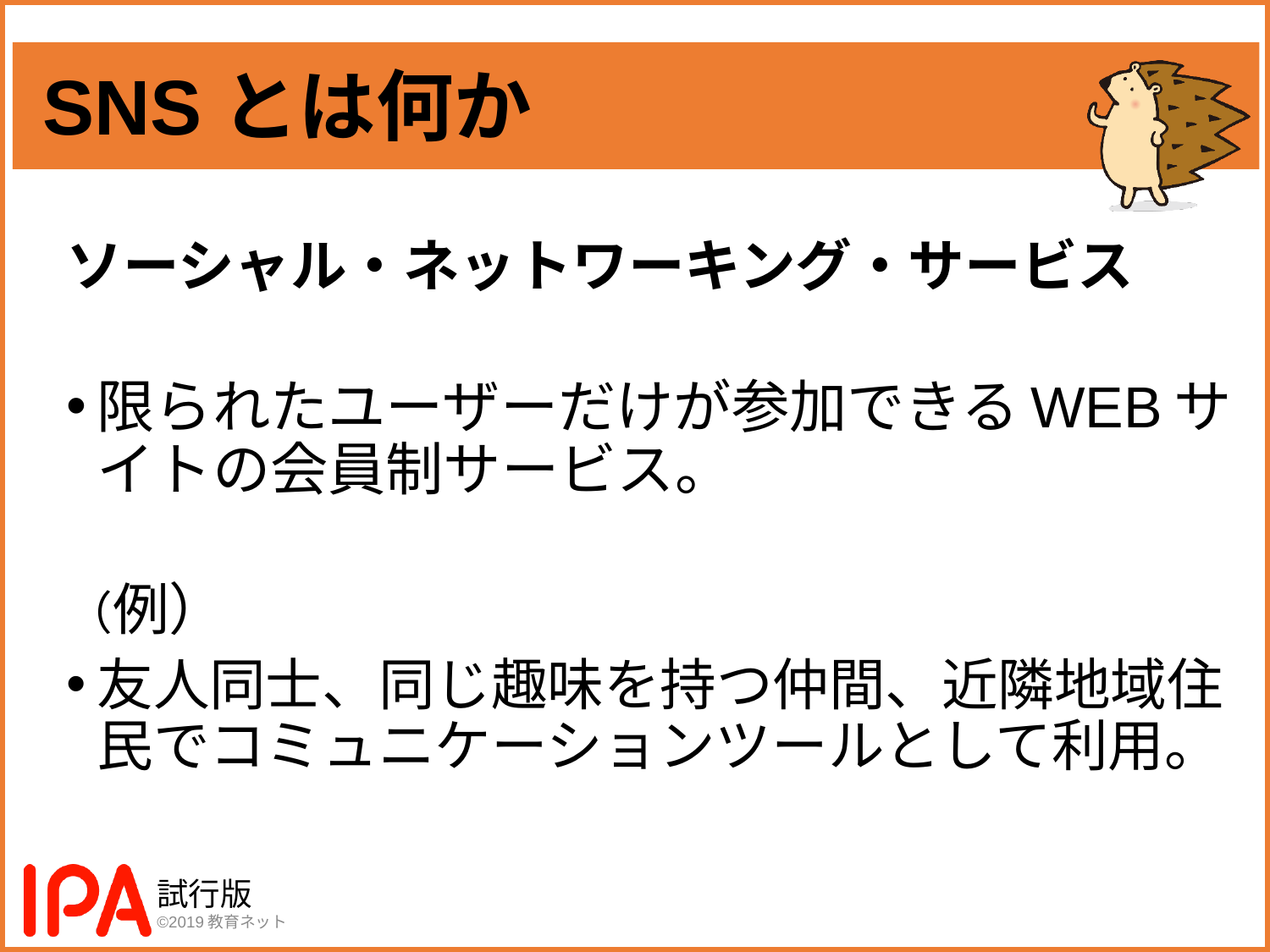

# SNSとは何か
ソーシャル・ネットワーキング・サービス

限られたユーザーだけが参加できるWEBサイトの会員制サービス。

（例）
友人同士、同じ趣味を持つ仲間、近隣地域住民でコミュニケーションツールとして利用。